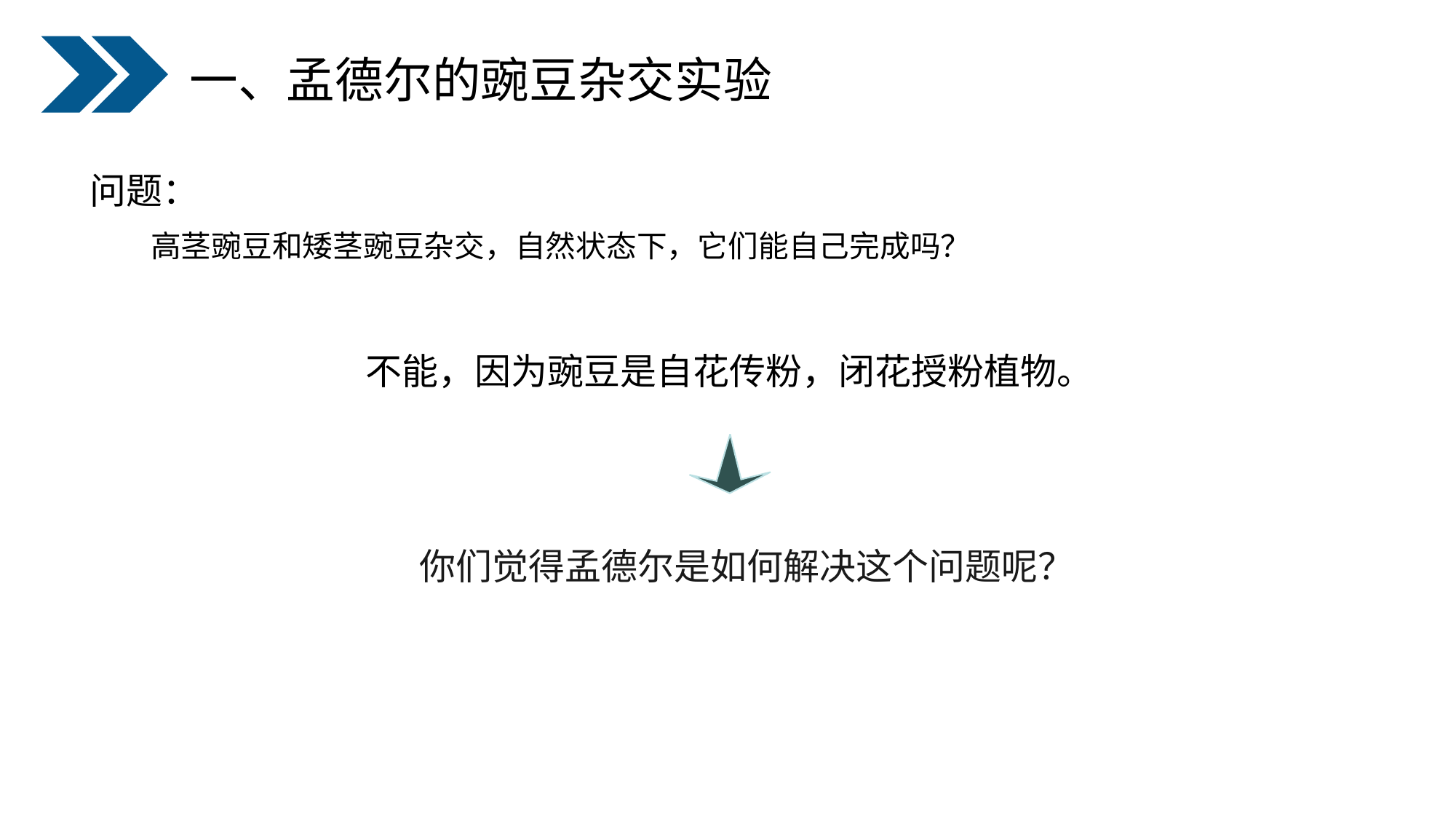

一、孟德尔的豌豆杂交实验
问题：
        高茎豌豆和矮茎豌豆杂交，自然状态下，它们能自己完成吗？
不能，因为豌豆是自花传粉，闭花授粉植物。

你们觉得孟德尔是如何解决这个问题呢？